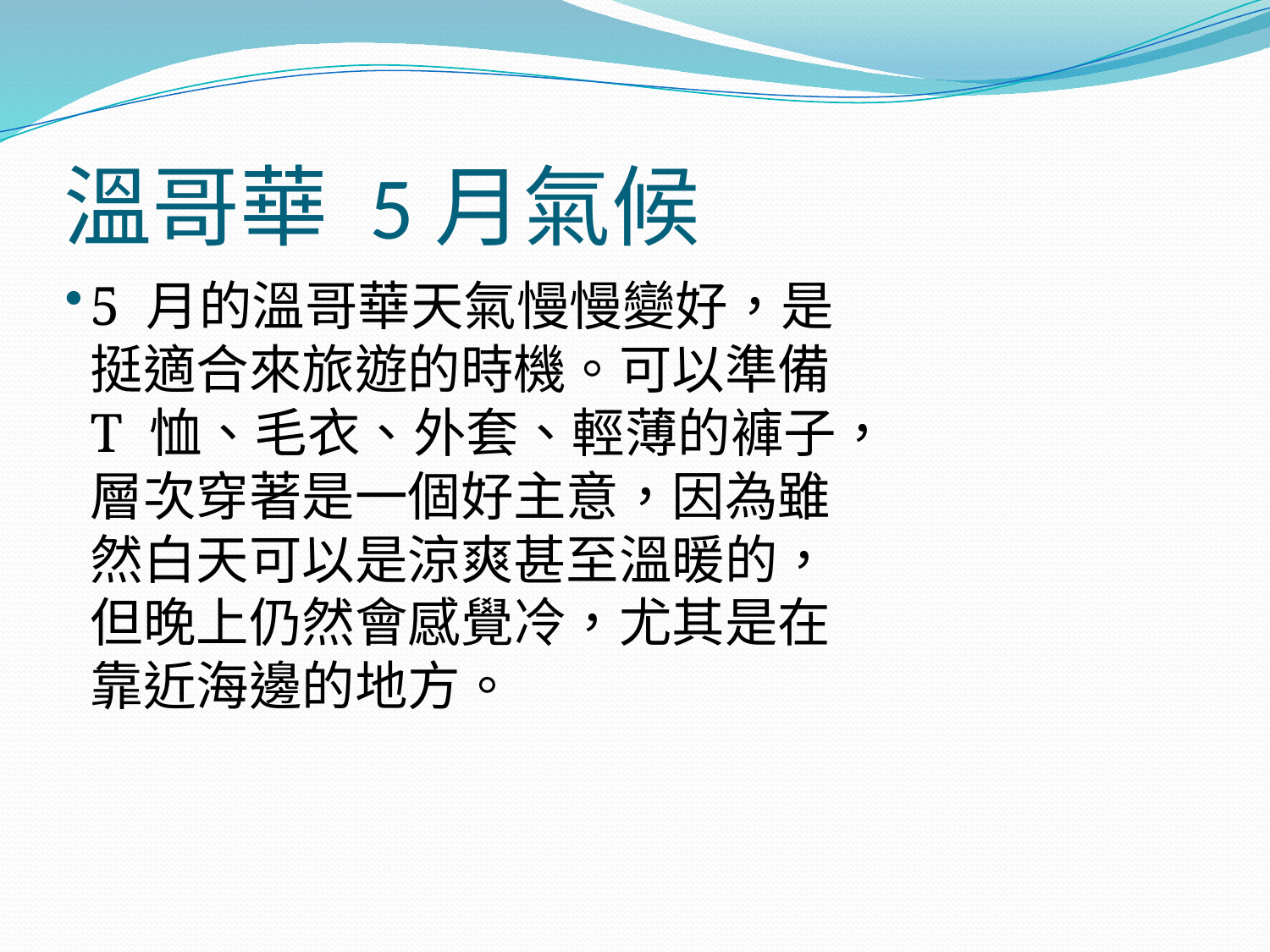

# 溫哥華 5月氣候
5 月的溫哥華天氣慢慢變好，是挺適合來旅遊的時機。可以準備 T 恤、毛衣、外套、輕薄的褲子，層次穿著是一個好主意，因為雖然白天可以是涼爽甚至溫暖的，但晚上仍然會感覺冷，尤其是在靠近海邊的地方。